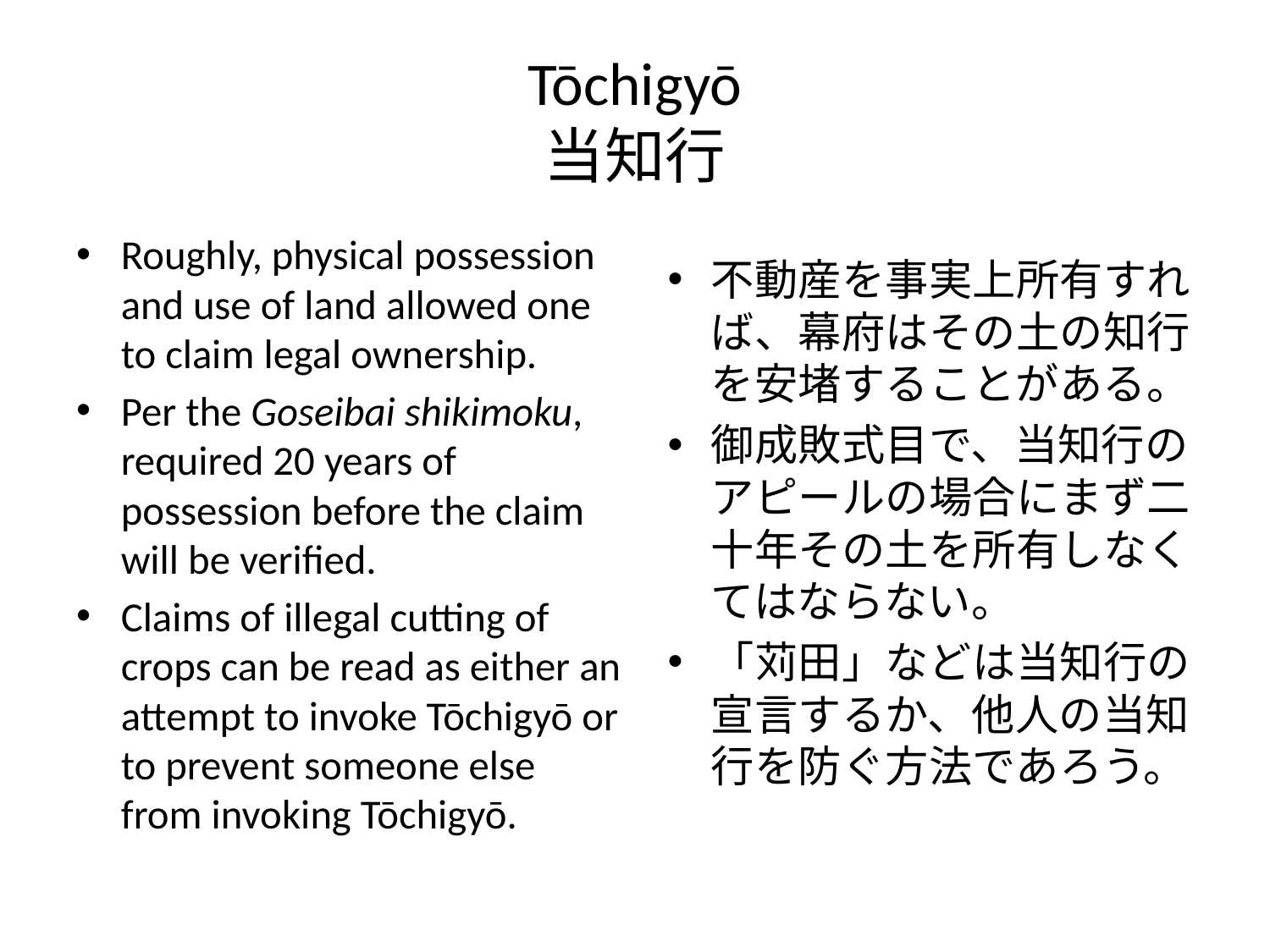

# Tōchigyō 当知行
Roughly, physical possession and use of land allowed one to claim legal ownership.
Per the Goseibai shikimoku, required 20 years of possession before the claim will be verified.
Claims of illegal cutting of crops can be read as either an attempt to invoke Tōchigyō or to prevent someone else from invoking Tōchigyō.
不動産を事実上所有すれば、幕府はその土の知行を安堵することがある。
御成敗式目で、当知行のアピールの場合にまず二十年その土を所有しなくてはならない。
「苅田」などは当知行の宣言するか、他人の当知行を防ぐ方法であろう。